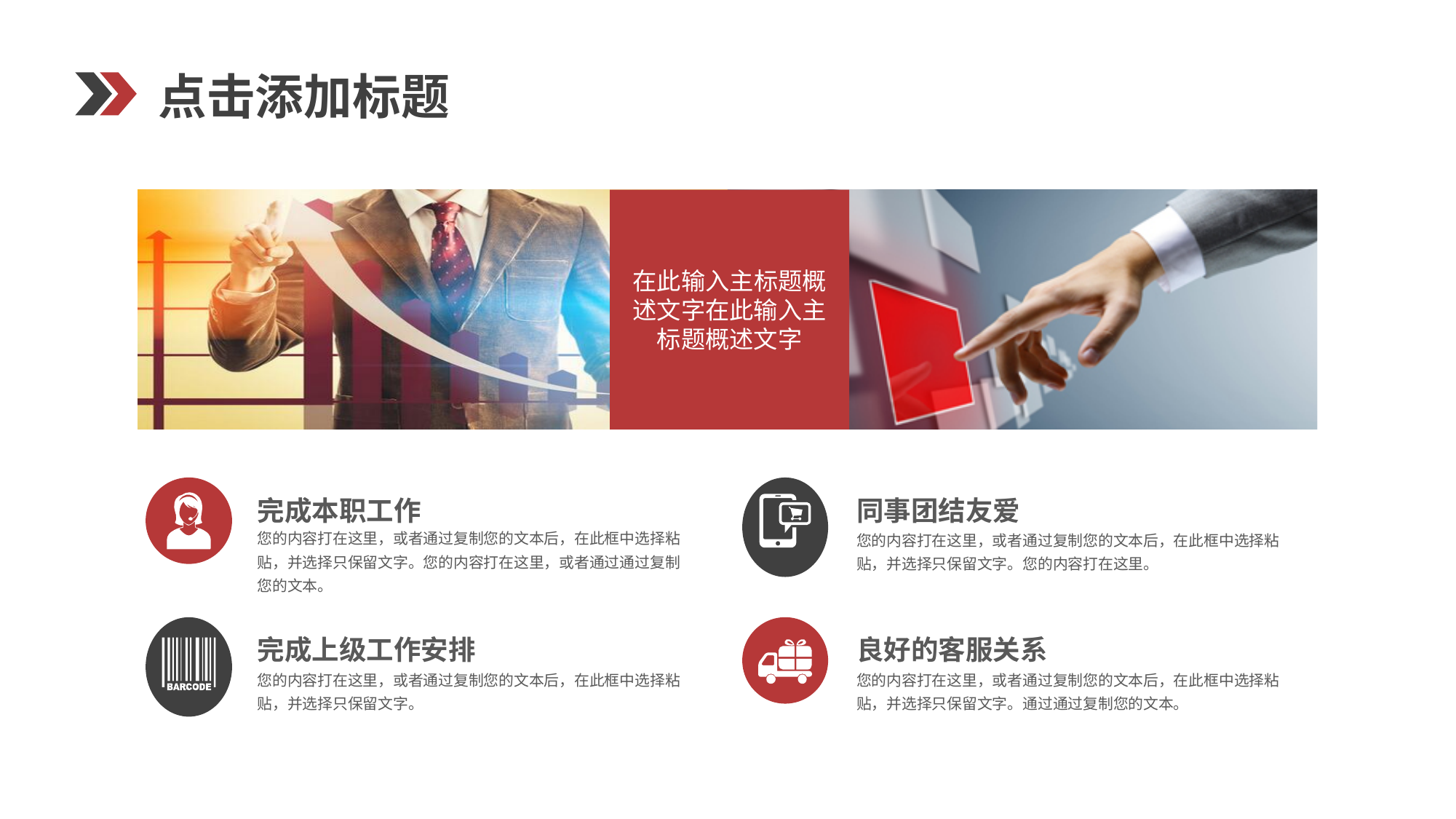

点击添加标题

在此输入主标题概述文字在此输入主标题概述文字

完成本职工作
同事团结友爱

您的内容打在这里，或者通过复制您的文本后，在此框中选择粘贴，并选择只保留文字。您的内容打在这里，或者通过通过复制您的文本。
您的内容打在这里，或者通过复制您的文本后，在此框中选择粘贴，并选择只保留文字。您的内容打在这里。
完成上级工作安排
良好的客服关系

您的内容打在这里，或者通过复制您的文本后，在此框中选择粘贴，并选择只保留文字。
您的内容打在这里，或者通过复制您的文本后，在此框中选择粘贴，并选择只保留文字。通过通过复制您的文本。